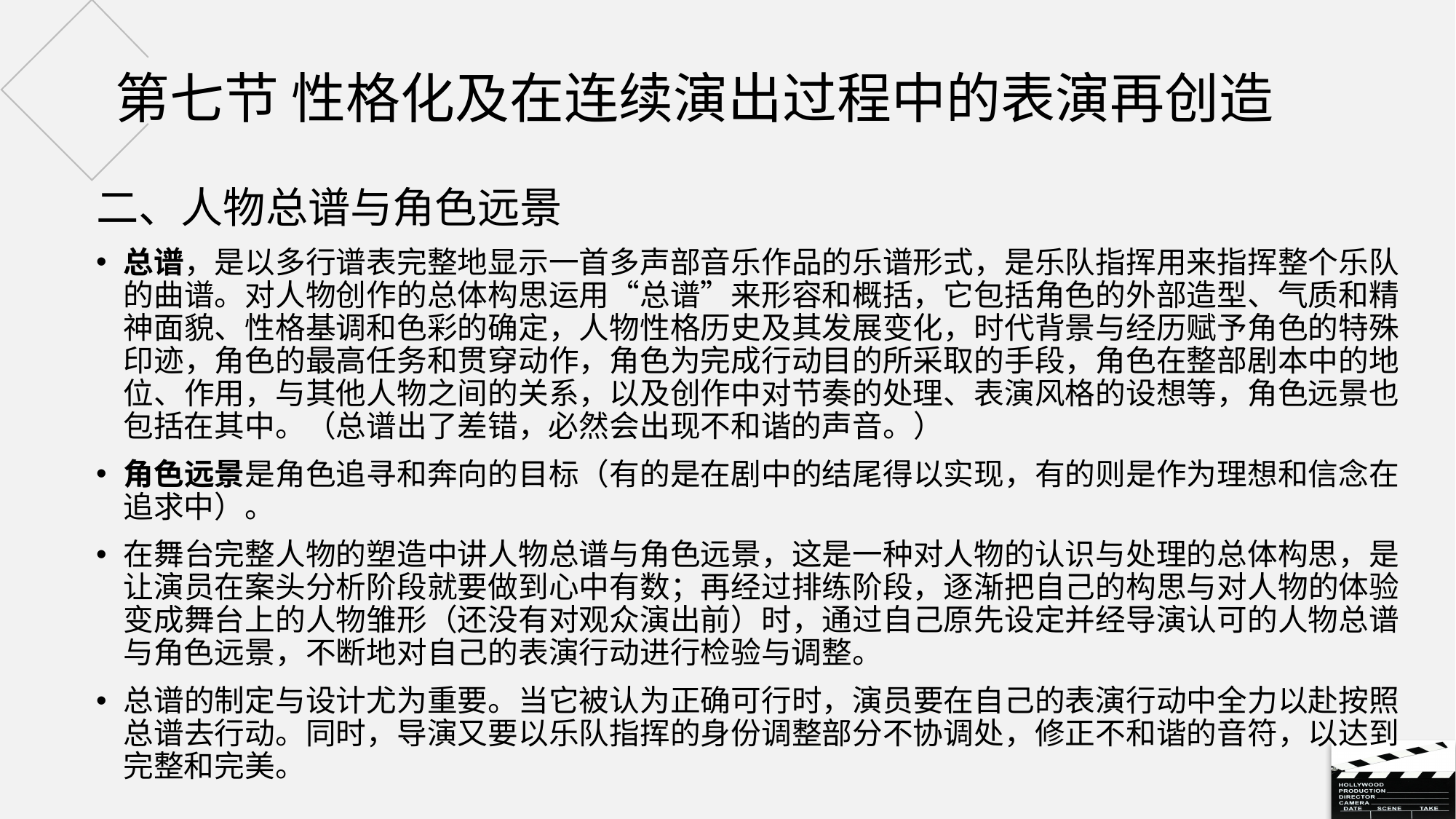

# 第七节 性格化及在连续演出过程中的表演再创造
二、人物总谱与角色远景
总谱，是以多行谱表完整地显示一首多声部音乐作品的乐谱形式，是乐队指挥用来指挥整个乐队的曲谱。对人物创作的总体构思运用“总谱”来形容和概括，它包括角色的外部造型、气质和精神面貌、性格基调和色彩的确定，人物性格历史及其发展变化，时代背景与经历赋予角色的特殊印迹，角色的最高任务和贯穿动作，角色为完成行动目的所采取的手段，角色在整部剧本中的地位、作用，与其他人物之间的关系，以及创作中对节奏的处理、表演风格的设想等，角色远景也包括在其中。（总谱出了差错，必然会出现不和谐的声音。）
角色远景是角色追寻和奔向的目标（有的是在剧中的结尾得以实现，有的则是作为理想和信念在追求中）。
在舞台完整人物的塑造中讲人物总谱与角色远景，这是一种对人物的认识与处理的总体构思，是让演员在案头分析阶段就要做到心中有数；再经过排练阶段，逐渐把自己的构思与对人物的体验变成舞台上的人物雏形（还没有对观众演出前）时，通过自己原先设定并经导演认可的人物总谱与角色远景，不断地对自己的表演行动进行检验与调整。
总谱的制定与设计尤为重要。当它被认为正确可行时，演员要在自己的表演行动中全力以赴按照总谱去行动。同时，导演又要以乐队指挥的身份调整部分不协调处，修正不和谐的音符，以达到完整和完美。